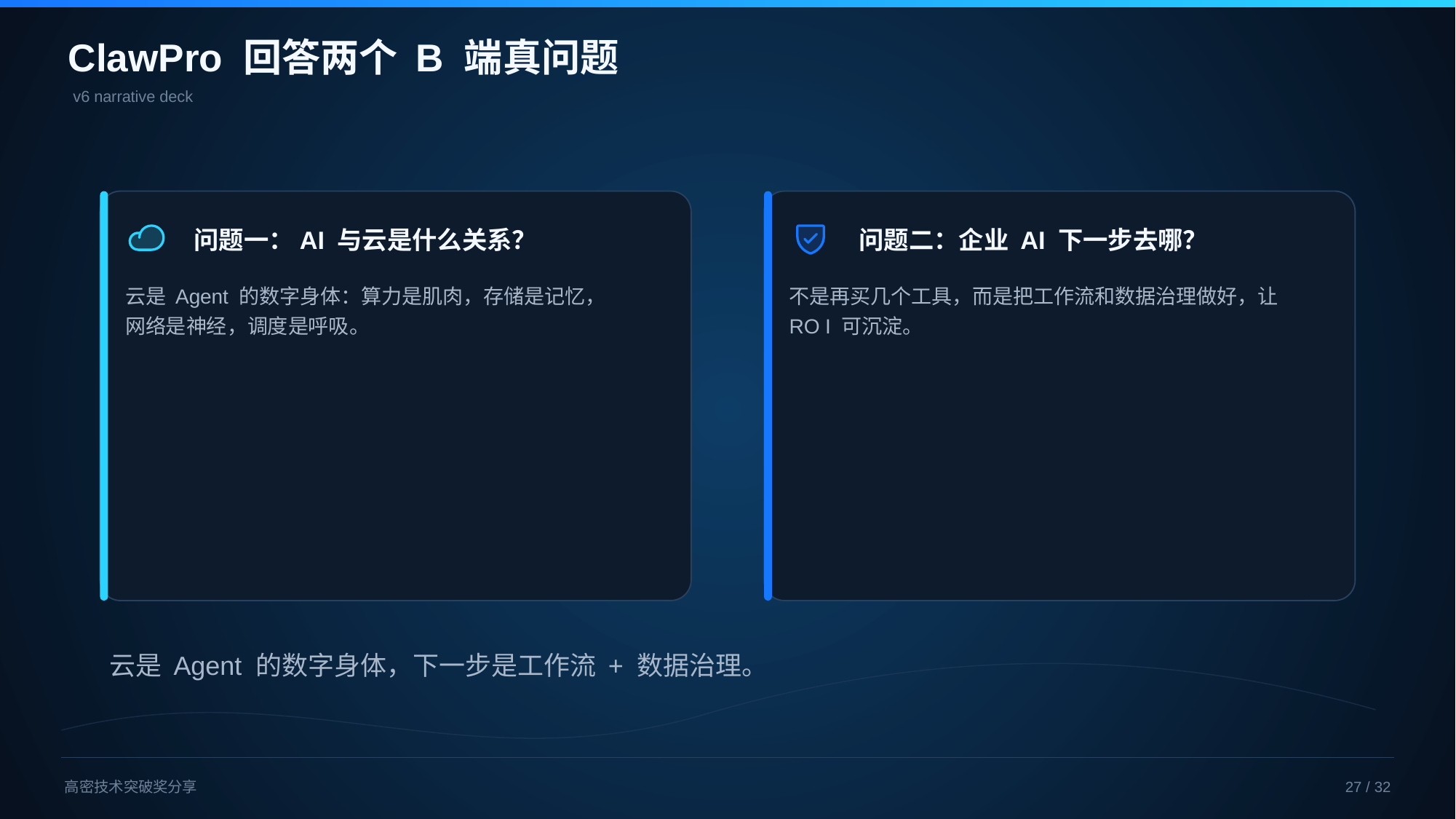

ClawPro 回答两个 B 端真问题
v6 narrative deck

问题一：AI 与云是什么关系？

云是 Agent 的数字身体：算力是肌肉，存储是记忆，网络是神经，调度是呼吸。

问题二：企业 AI 下一步去哪？

不是再买几个工具，而是把工作流和数据治理做好，让 RO I 可沉淀。
云是 Agent 的数字身体，下一步是工作流 + 数据治理。

高密技术突破奖分享
27 / 32